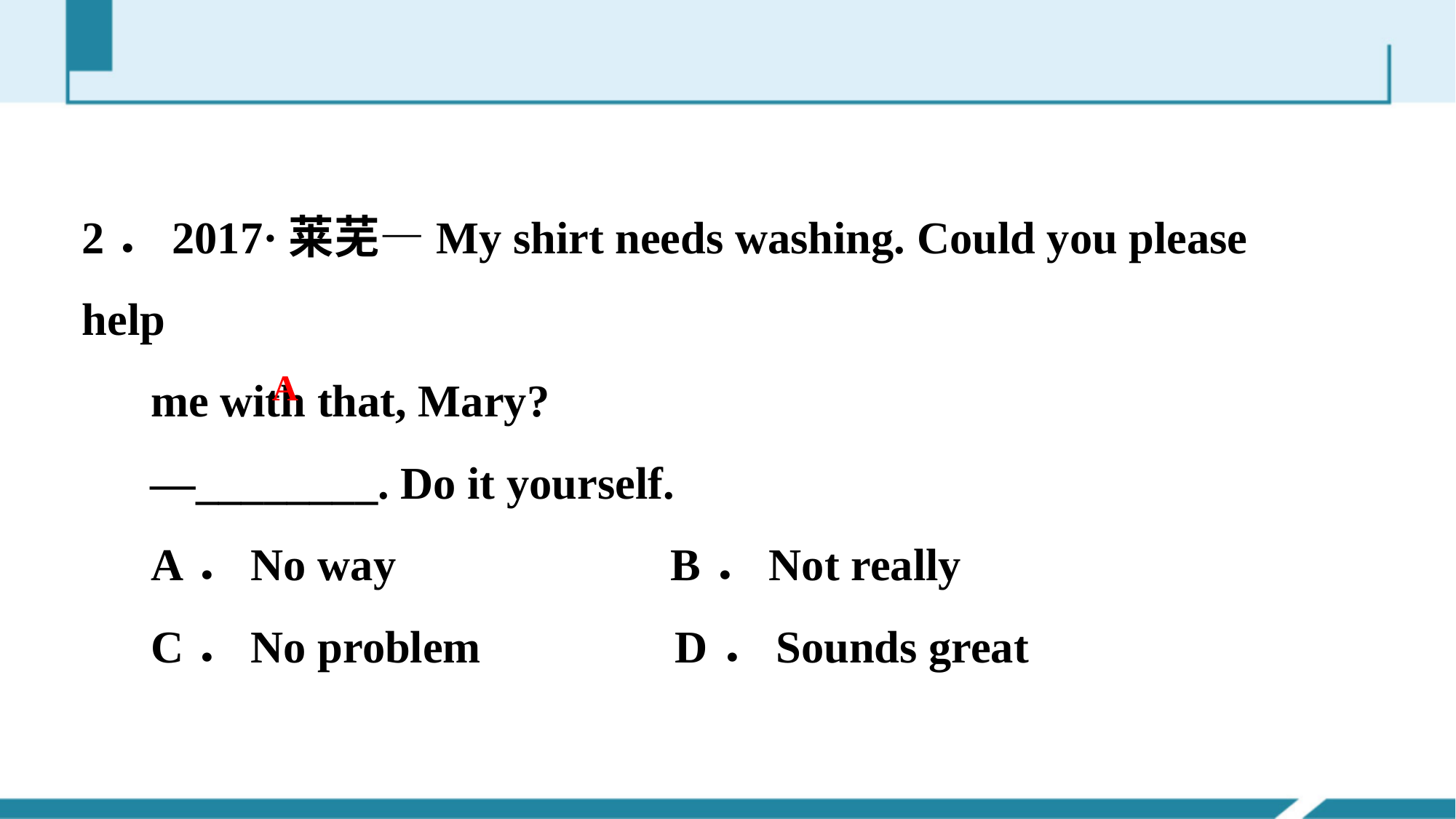

2．2017·莱芜—My shirt needs washing. Could you please help
      me with that, Mary?
      —________. Do it yourself.
      A．No way                        B．Not really
      C．No problem                 D．Sounds great
A